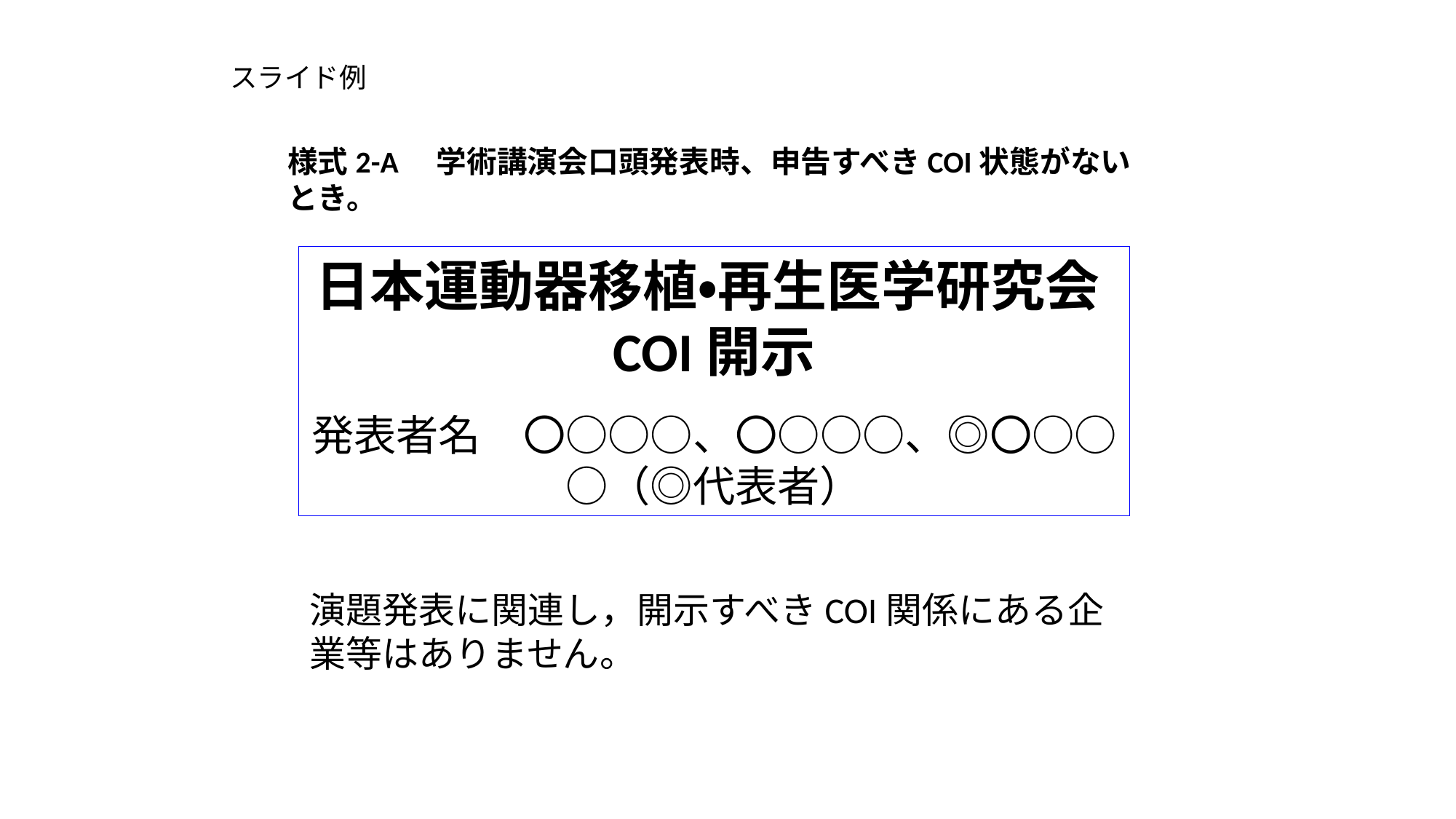

スライド例
様式2-A　学術講演会口頭発表時、申告すべきCOI状態がないとき。

日本運動器移植・再生医学研究会COI開示

発表者名　〇○○○、〇○○○、◎〇○○○（◎代表者）
演題発表に関連し，開示すべきCOI関係にある企業等はありません。